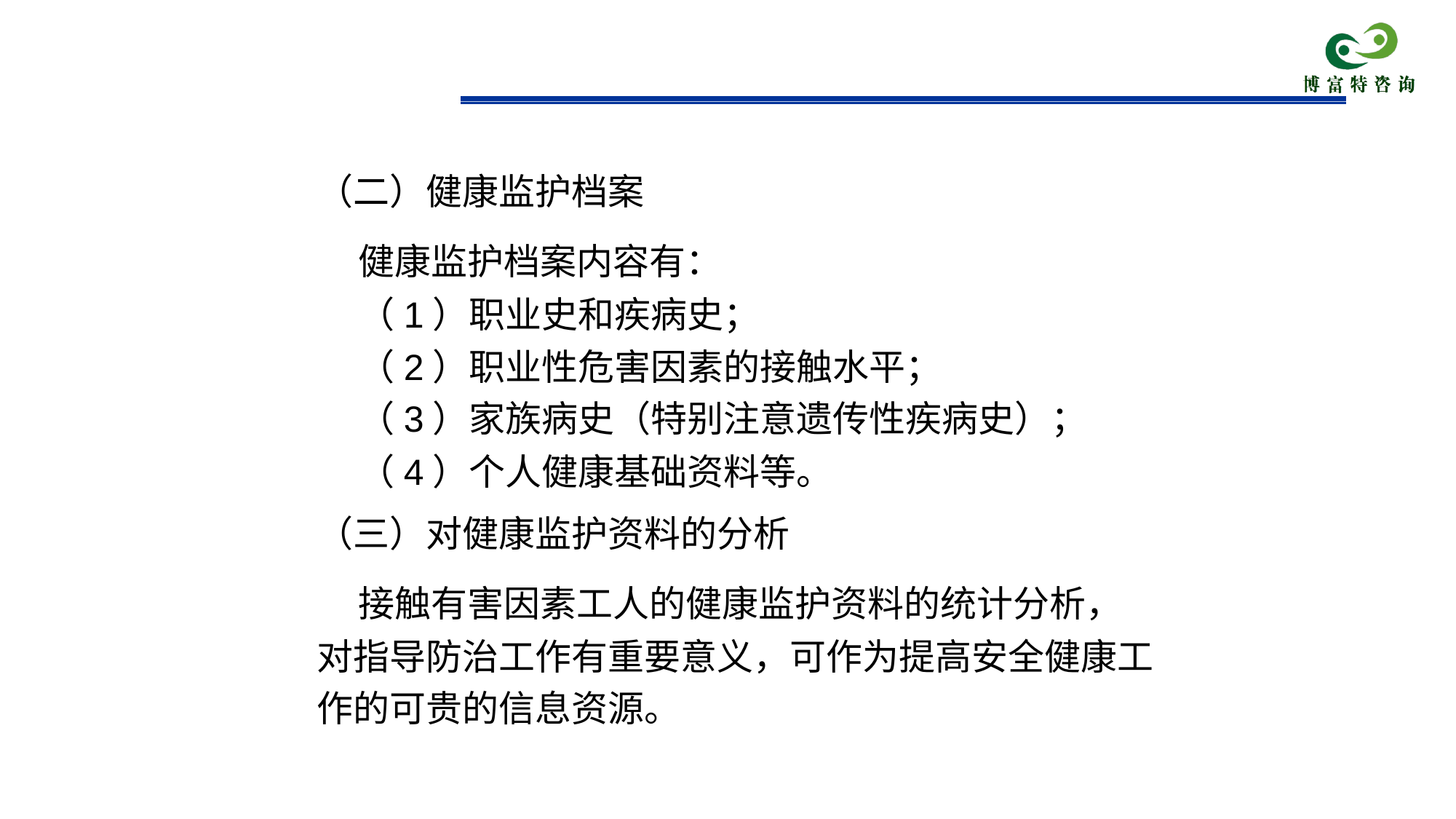

（二）健康监护档案
    健康监护档案内容有：
    （1）职业史和疾病史；
    （2）职业性危害因素的接触水平；
    （3）家族病史（特别注意遗传性疾病史）；
    （4）个人健康基础资料等。
（三）对健康监护资料的分析
    接触有害因素工人的健康监护资料的统计分析，
对指导防治工作有重要意义，可作为提高安全健康工
作的可贵的信息资源。